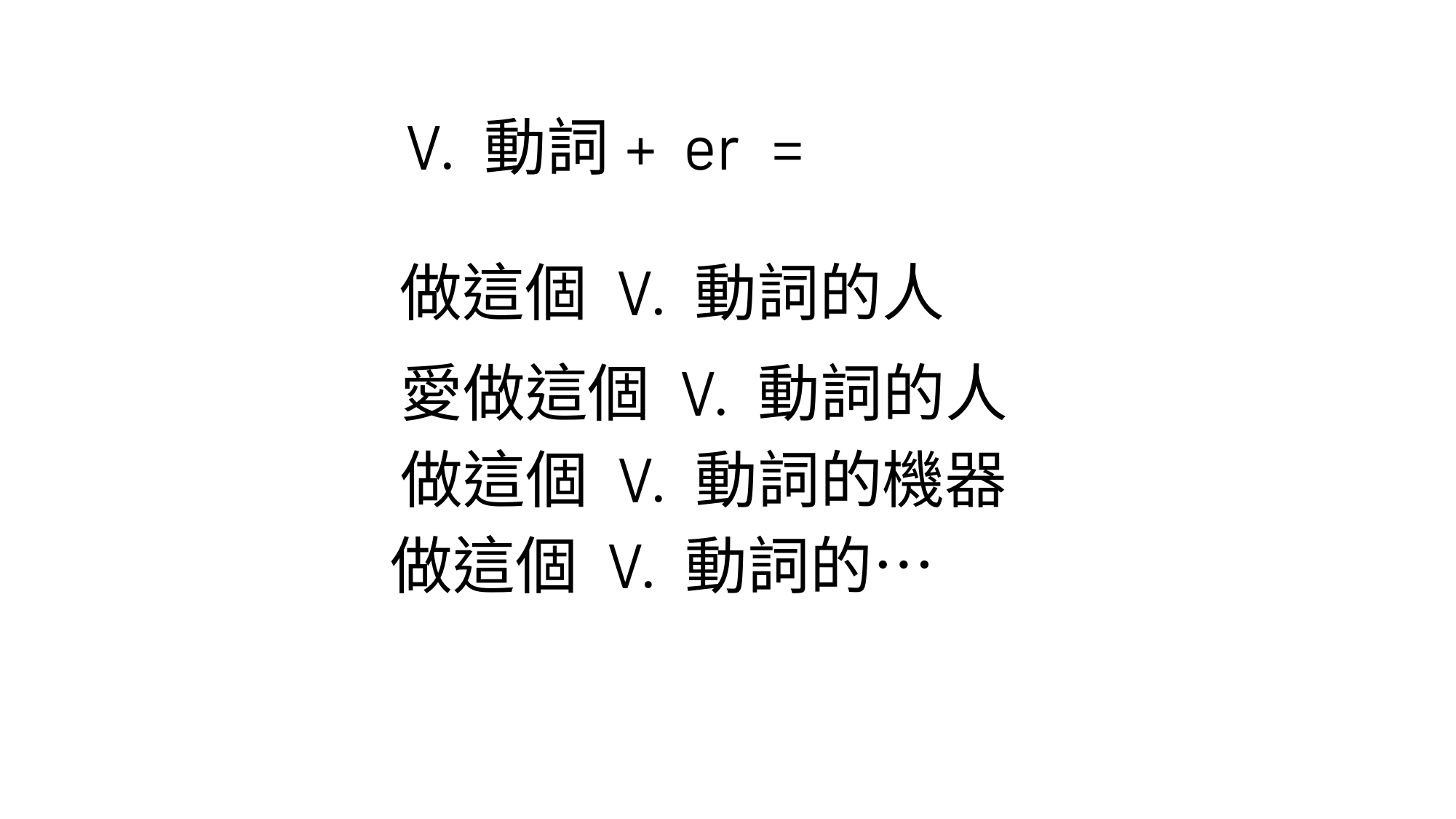

er
V. 動詞
+
=
做這個 V. 動詞的人
愛做這個 V. 動詞的人
做這個 V. 動詞的機器
做這個 V. 動詞的…